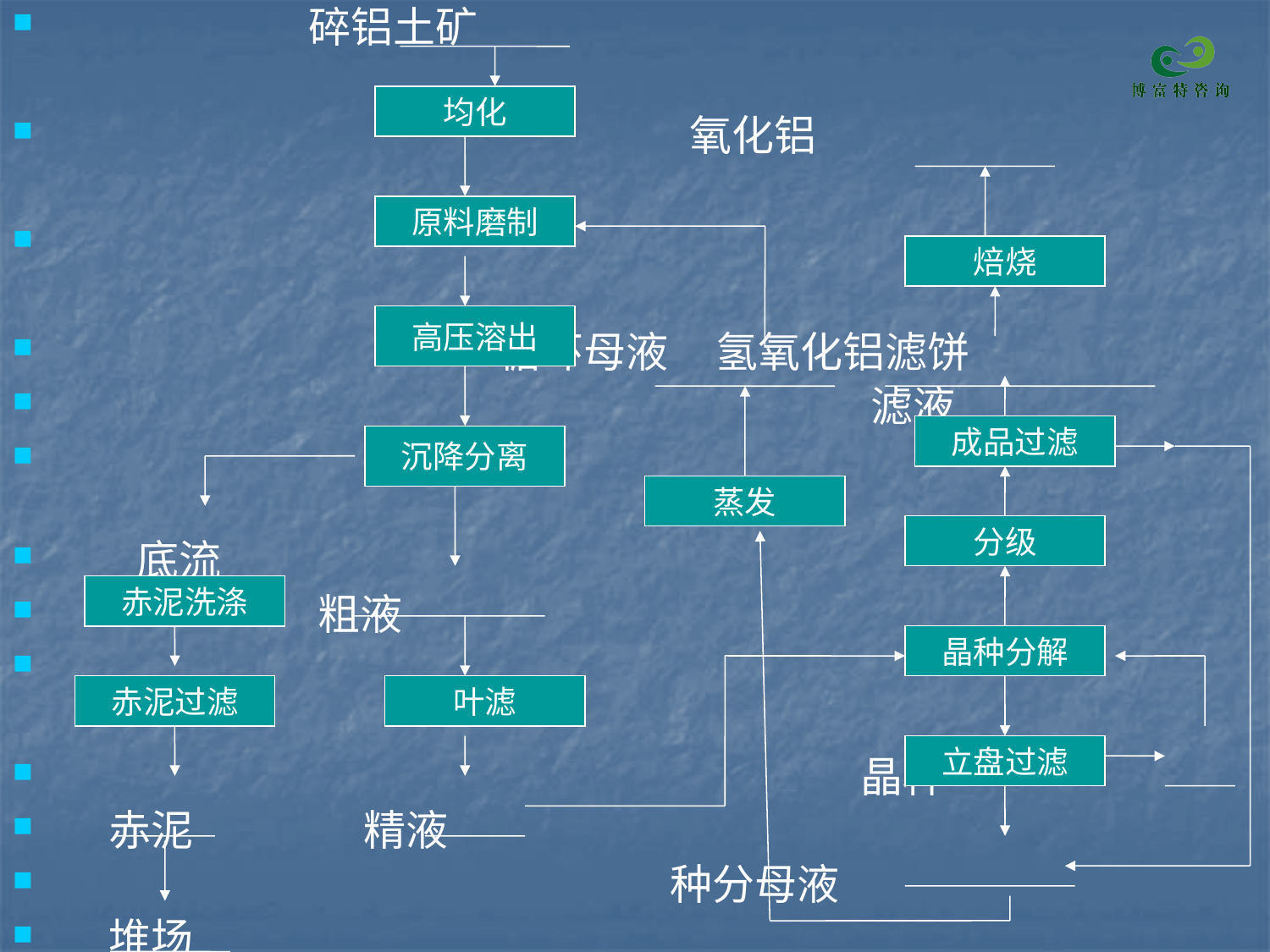

碎铝土矿

                                                                 氧化铝

                                             循环母液     氢氧化铝滤饼
                                                                                    滤液

       底流
                          粗液

                                                                                   晶种
    赤泥                  精液
                                                               种分母液
    堆场

均化

原料磨制

焙烧

高压溶出

成品过滤
沉降分离

蒸发

分级

赤泥洗涤

晶种分解

赤泥过滤
叶滤

立盘过滤